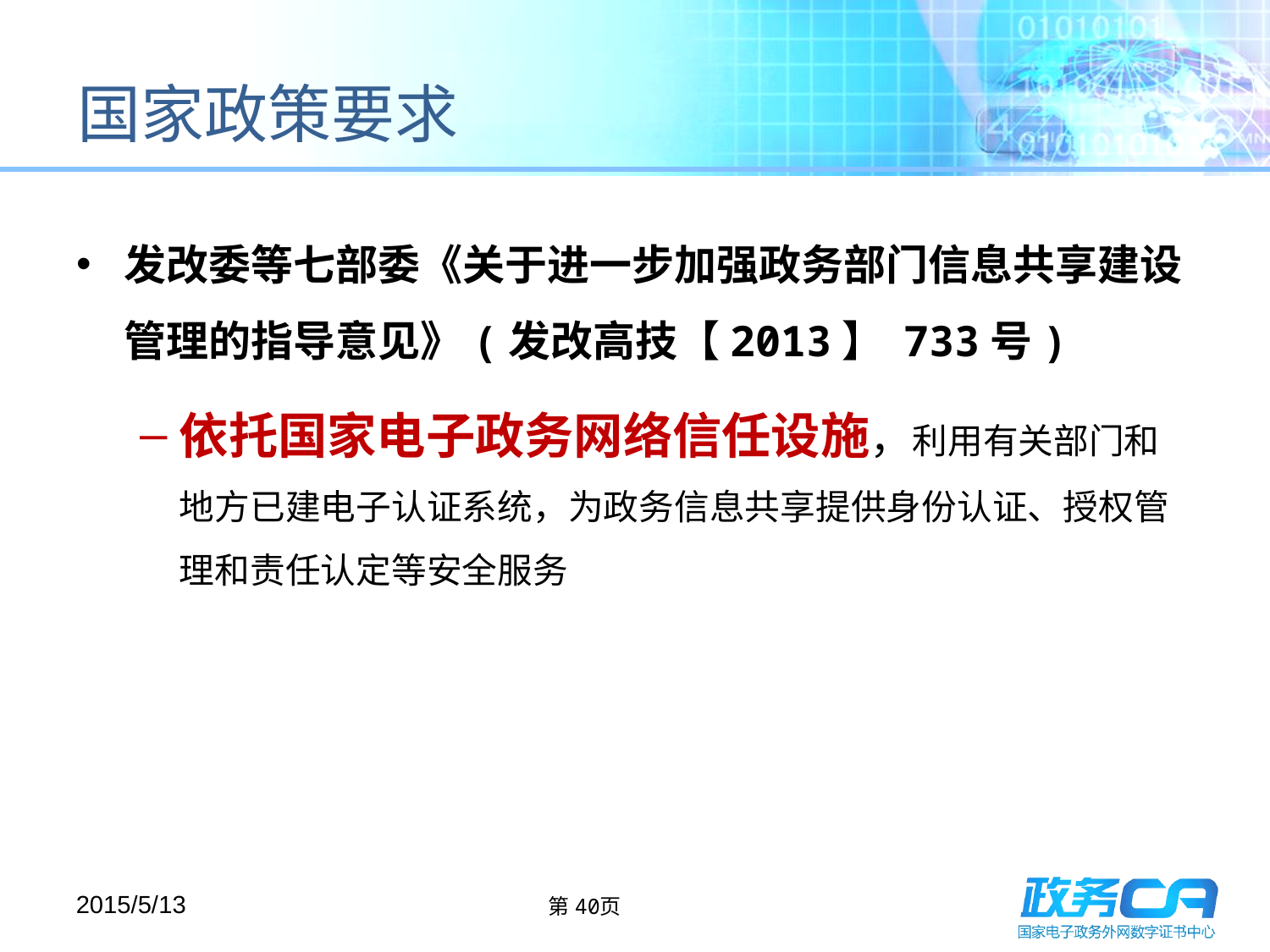

# 国家政策要求
发改委等七部委《关于进一步加强政务部门信息共享建设管理的指导意见》(发改高技【2013】 733号)
依托国家电子政务网络信任设施，利用有关部门和地方已建电子认证系统，为政务信息共享提供身份认证、授权管理和责任认定等安全服务

2015/5/13
第40页